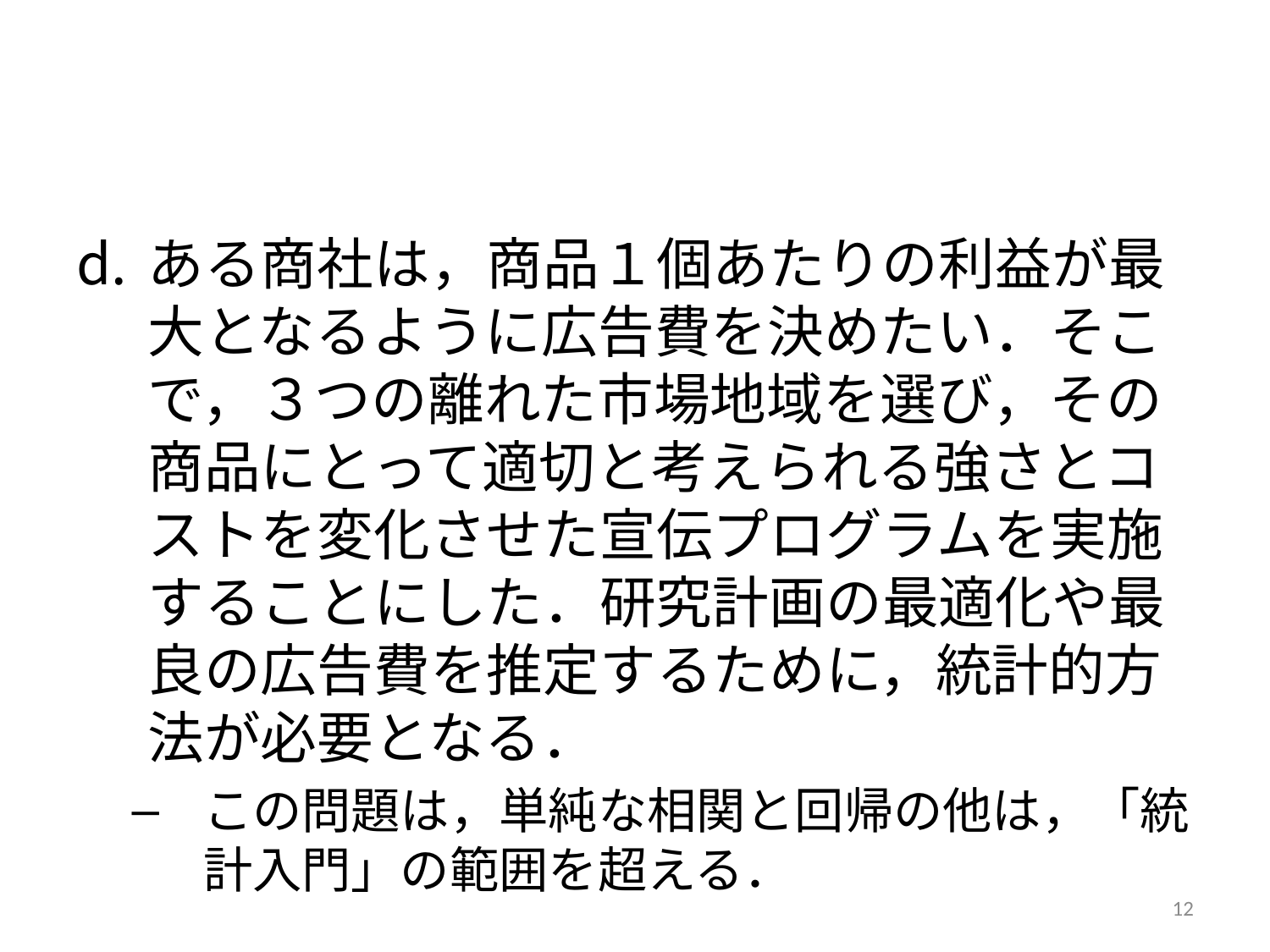

#
ある商社は，商品１個あたりの利益が最大となるように広告費を決めたい．そこで，３つの離れた市場地域を選び，その商品にとって適切と考えられる強さとコストを変化させた宣伝プログラムを実施することにした．研究計画の最適化や最良の広告費を推定するために，統計的方法が必要となる．
この問題は，単純な相関と回帰の他は，「統計入門」の範囲を超える．
12